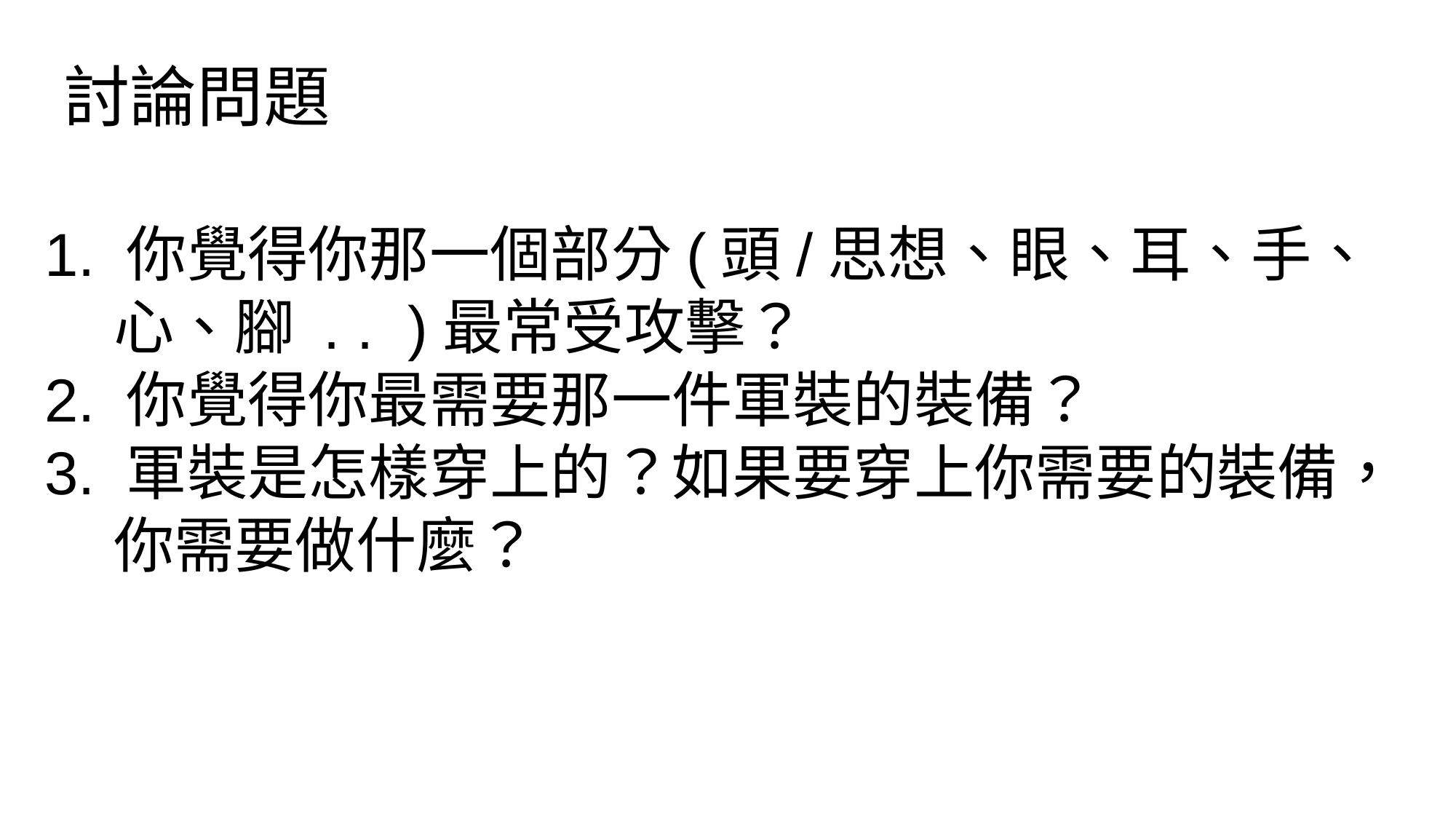

討論問題
1. 你覺得你那一個部分(頭/思想、眼、耳、手、
    心、腳 . .  )最常受攻擊？
2. 你覺得你最需要那一件軍裝的裝備？
3. 軍裝是怎樣穿上的？如果要穿上你需要的裝備，
    你需要做什麼？